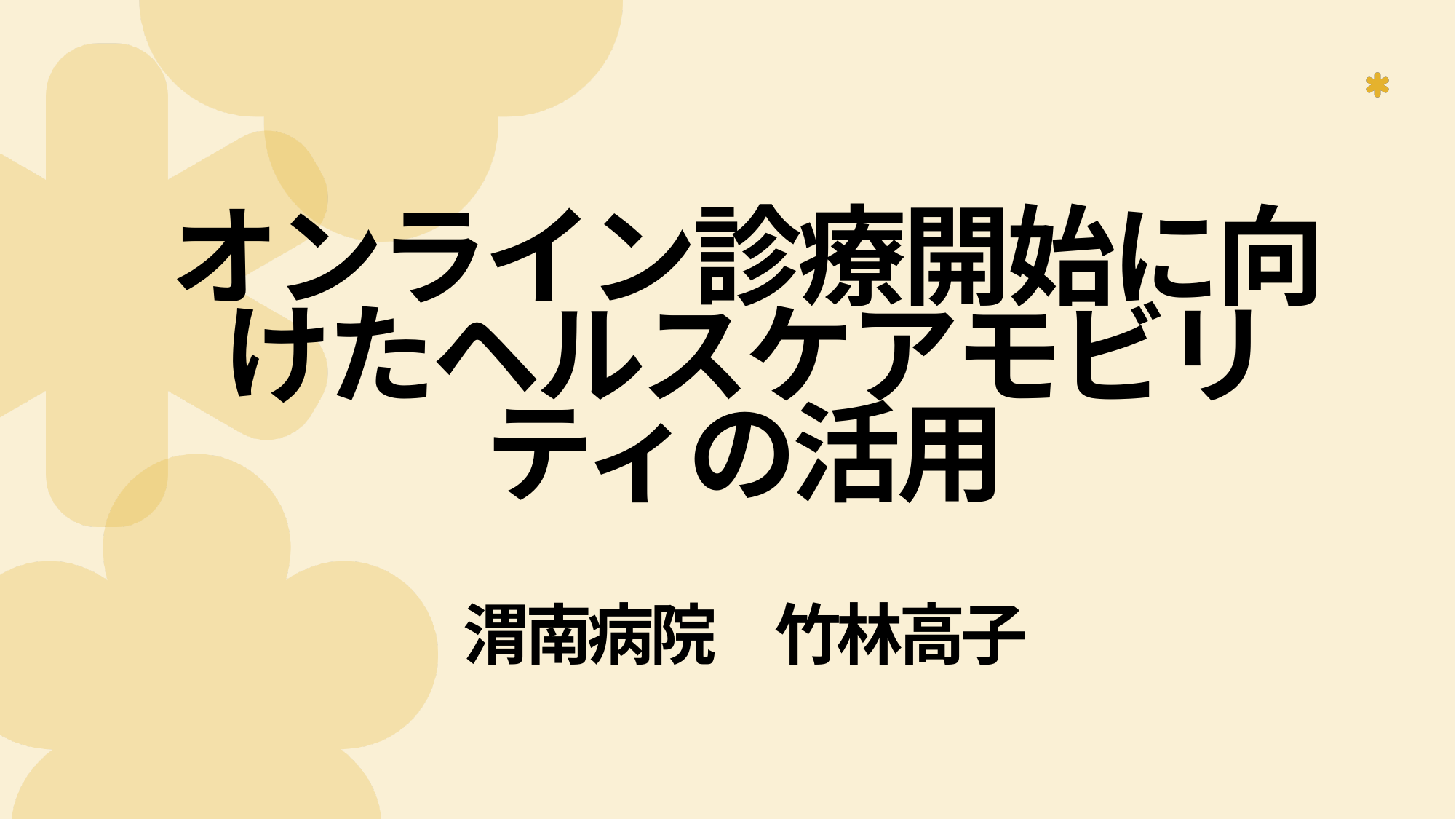

# オンライン診療開始に向けたヘルスケアモビリティの活用 渭南病院　竹林高子